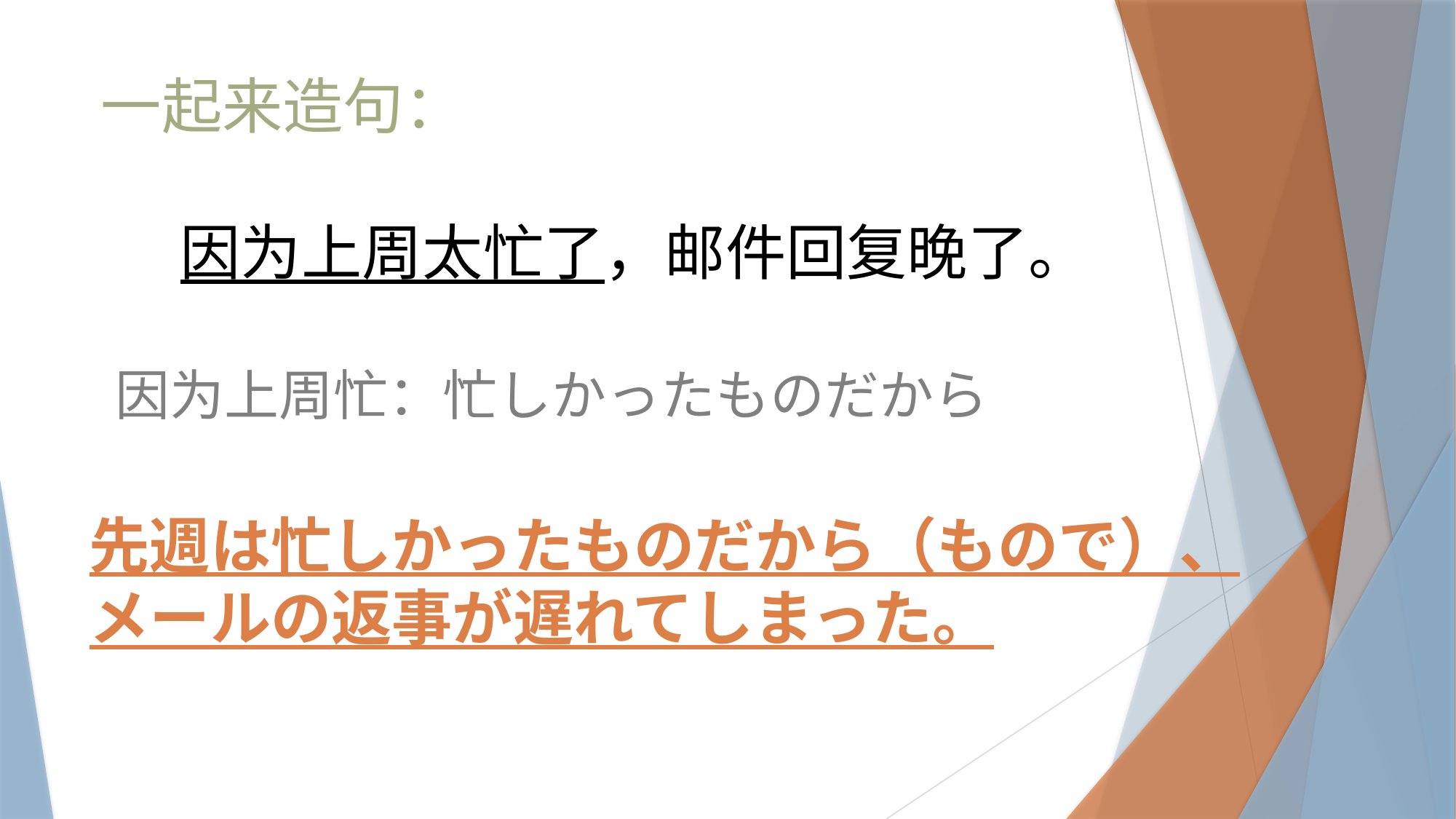

一起来造句：
因为上周太忙了，邮件回复晚了。
因为上周忙：忙しかったものだから
先週は忙しかったものだから（もので）、
メールの返事が遅れてしまった。